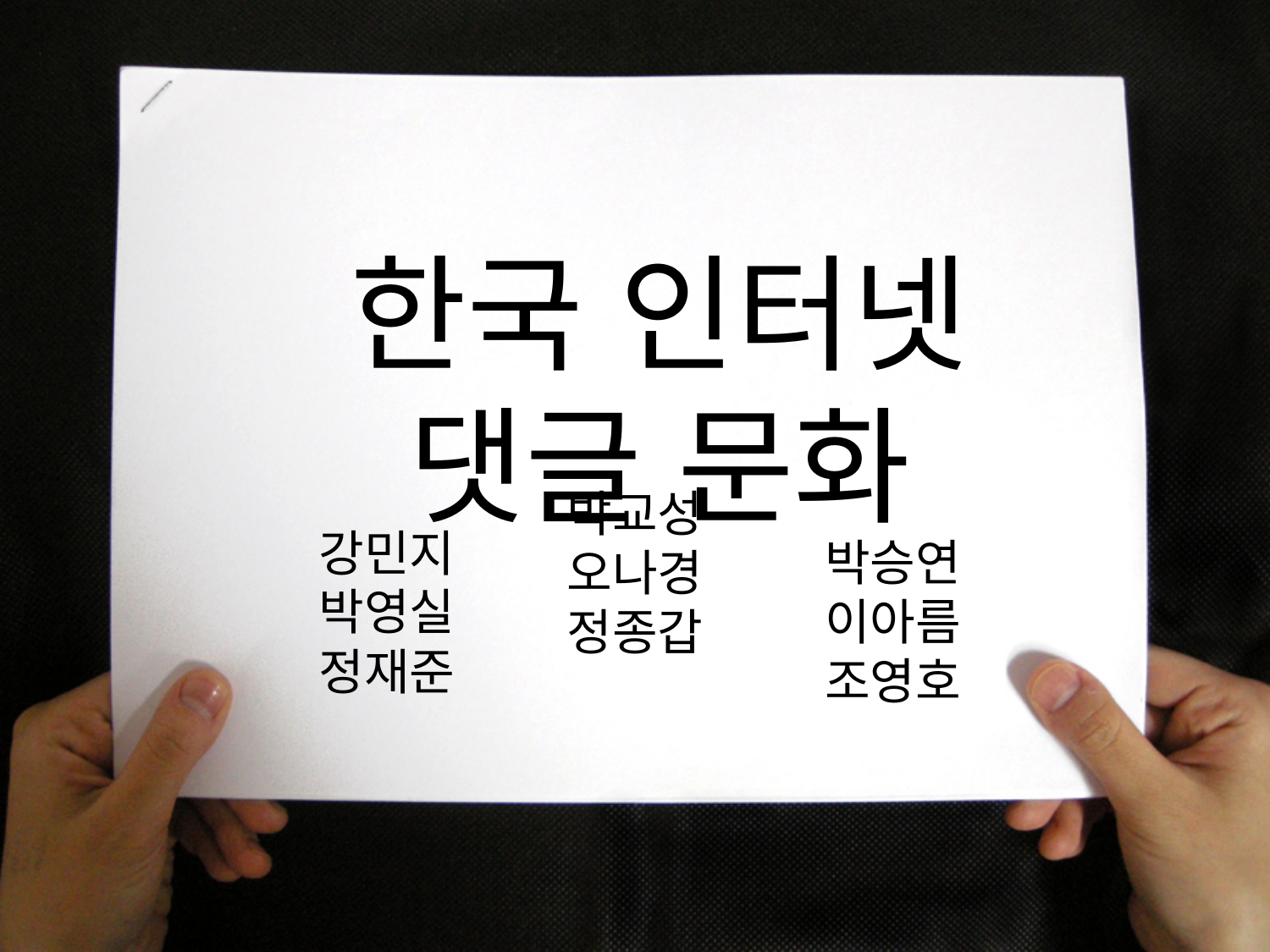

한국 인터넷 댓글 문화
박교성
오나경
정종갑
강민지
박영실
정재준
박승연
이아름
조영호